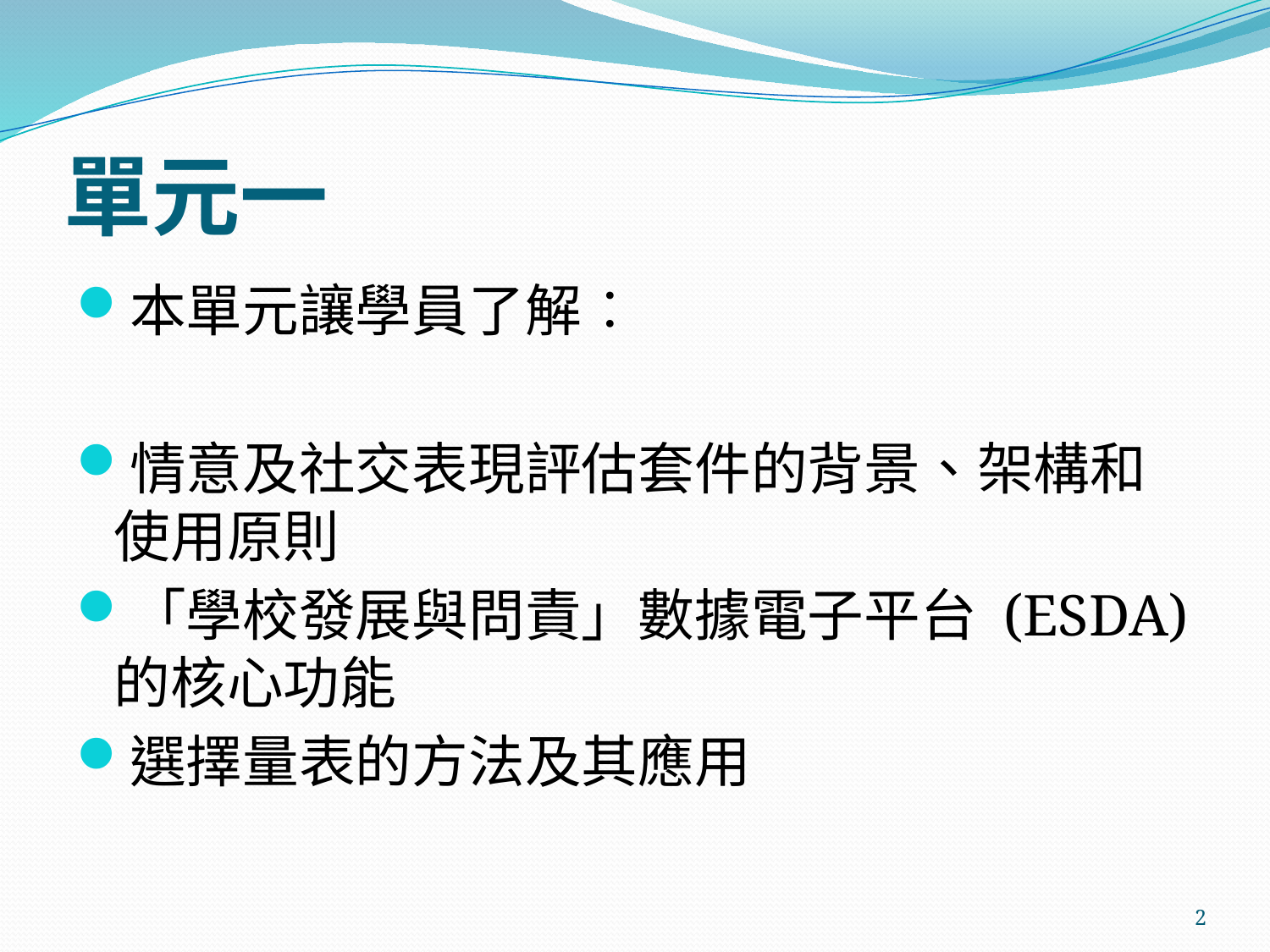

# 單元一
本單元讓學員了解︰

情意及社交表現評估套件的背景、架構和使用原則
「學校發展與問責」數據電子平台 (ESDA) 的核心功能
選擇量表的方法及其應用

2